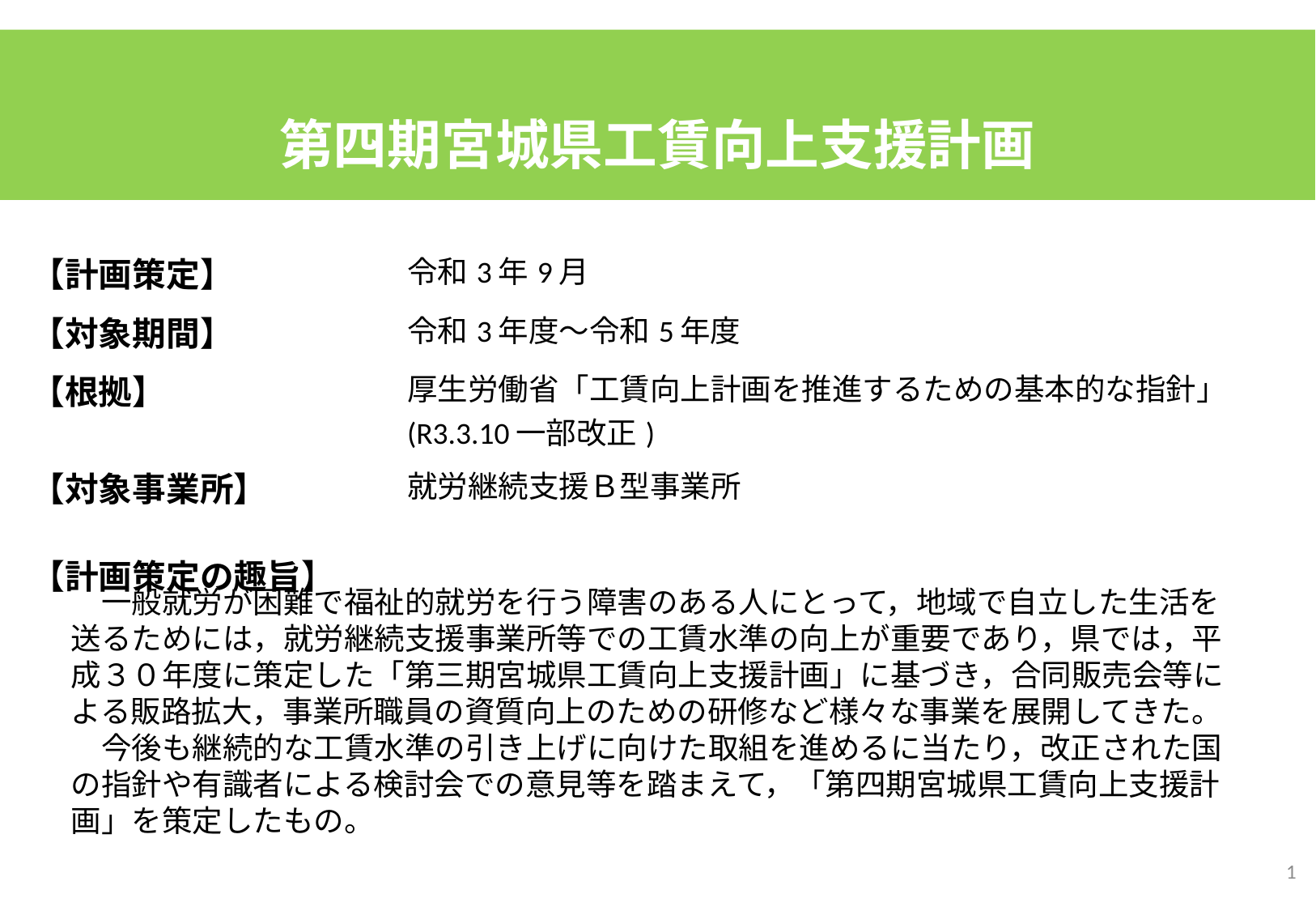

第四期宮城県工賃向上支援計画
| 【計画策定】 | 令和3年9月 |  |  |
| --- | --- | --- | --- |
| 【対象期間】 | 令和3年度～令和5年度 |  |  |
| 【根拠】 | 厚生労働省「工賃向上計画を推進するための基本的な指針」 (R3.3.10一部改正) |  |  |
| 【対象事業所】 | 就労継続支援Ｂ型事業所 |  |  |
| 【計画策定の趣旨】 |  |  |  |
　一般就労が困難で福祉的就労を行う障害のある人にとって，地域で自立した生活を送るためには，就労継続支援事業所等での工賃水準の向上が重要であり，県では，平成３０年度に策定した「第三期宮城県工賃向上支援計画」に基づき，合同販売会等による販路拡大，事業所職員の資質向上のための研修など様々な事業を展開してきた。
　今後も継続的な工賃水準の引き上げに向けた取組を進めるに当たり，改正された国の指針や有識者による検討会での意見等を踏まえて，「第四期宮城県工賃向上支援計画」を策定したもの。
1